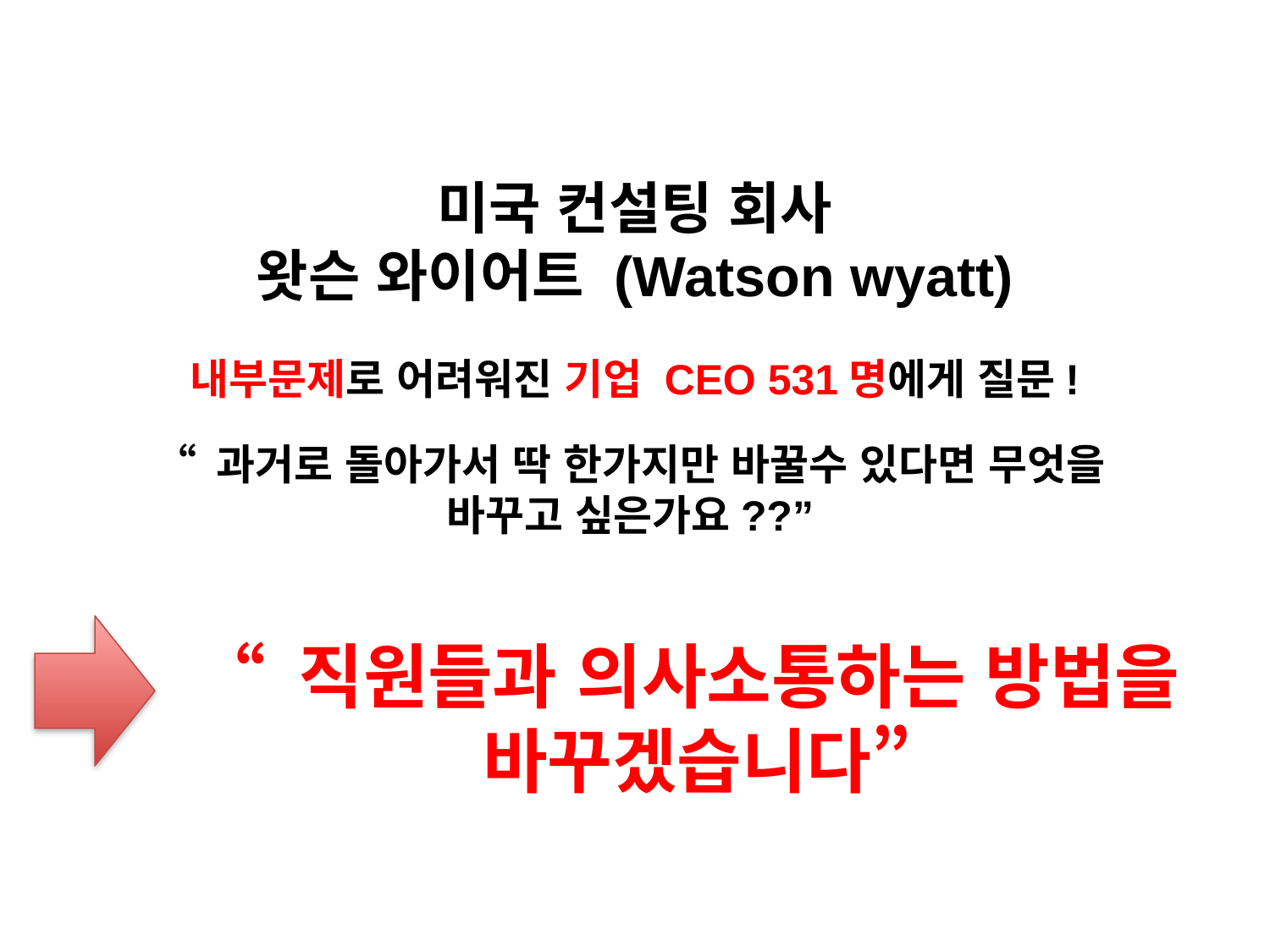

미국 컨설팅 회사
왓슨 와이어트 (Watson wyatt)
내부문제로 어려워진 기업 CEO 531명에게 질문!
“ 과거로 돌아가서 딱 한가지만 바꿀수 있다면 무엇을
바꾸고 싶은가요??”

“ 직원들과 의사소통하는 방법을
바꾸겠습니다”